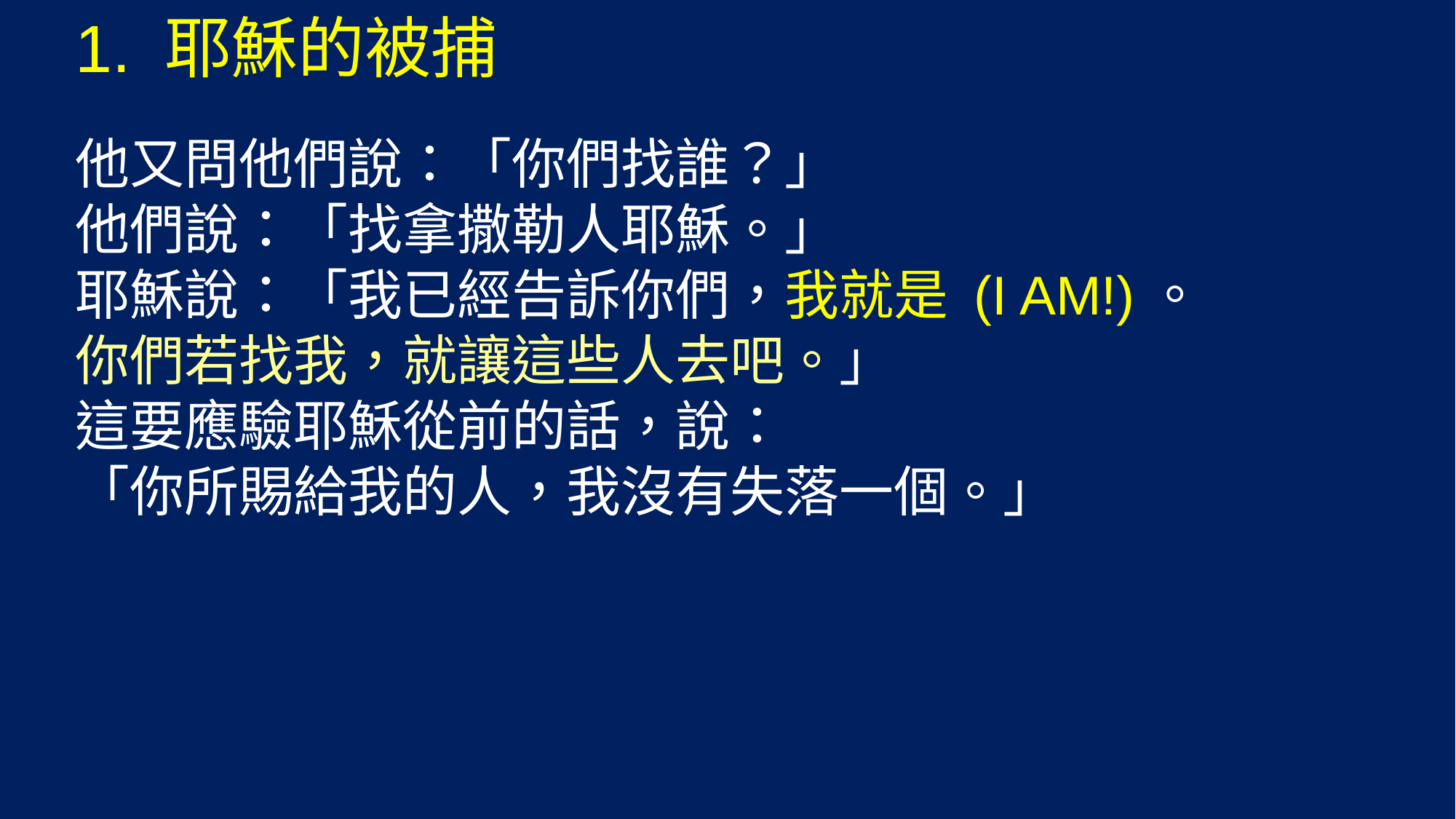

耶穌的被捕

他又問他們說：「你們找誰？」
他們說：「找拿撒勒人耶穌。」
耶穌說：「我已經告訴你們，我就是 (I AM!)。
你們若找我，就讓這些人去吧。」
這要應驗耶穌從前的話，說：
「你所賜給我的人，我沒有失落一個。」